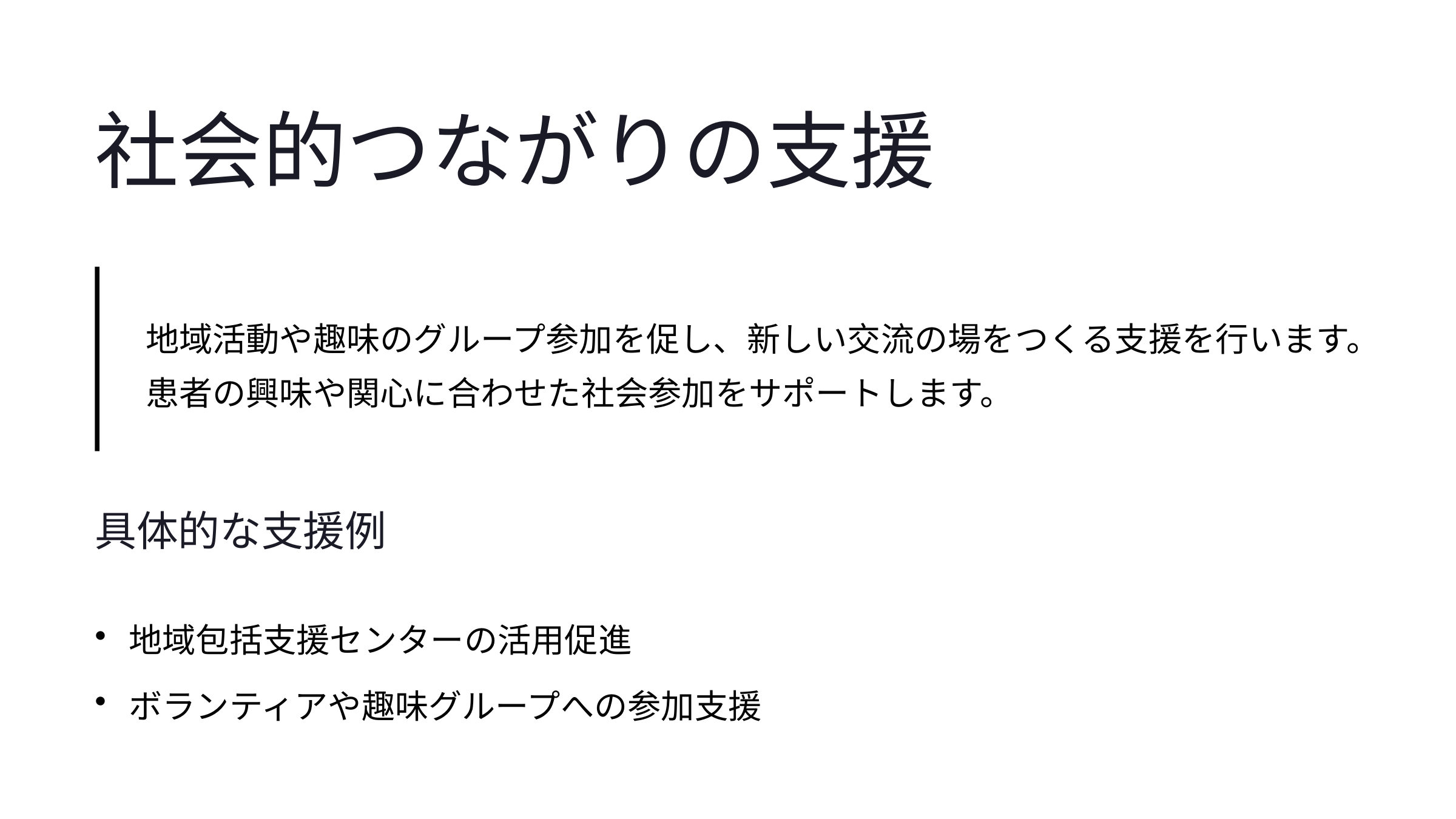

社会的つながりの支援

地域活動や趣味のグループ参加を促し、新しい交流の場をつくる支援を行います。患者の興味や関心に合わせた社会参加をサポートします。
具体的な支援例
地域包括支援センターの活用促進
ボランティアや趣味グループへの参加支援